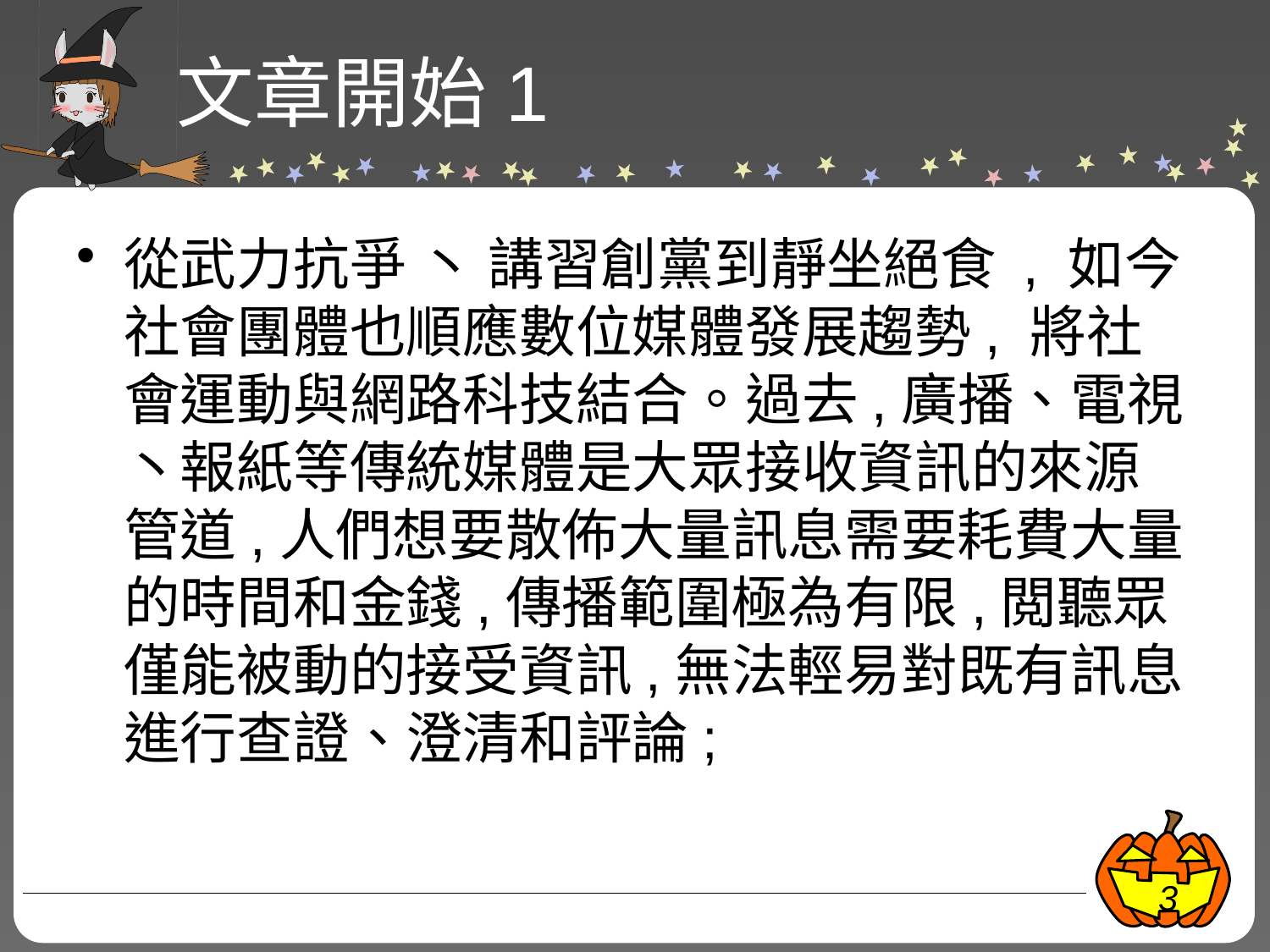

# 文章開始1
從武力抗爭 丶 講習創黨到靜坐絕食 , 如今社會團體也順應數位媒體發展趨勢, 將社會運動與網路科技結合。過去,廣播、電視丶報紙等傳統媒體是大眾接收資訊的來源管道,人們想要散佈大量訊息需要耗費大量的時間和金錢,傳播範圍極為有限,閲聽眾僅能被動的接受資訊,無法輕易對既有訊息進行查證、澄清和評論;
3